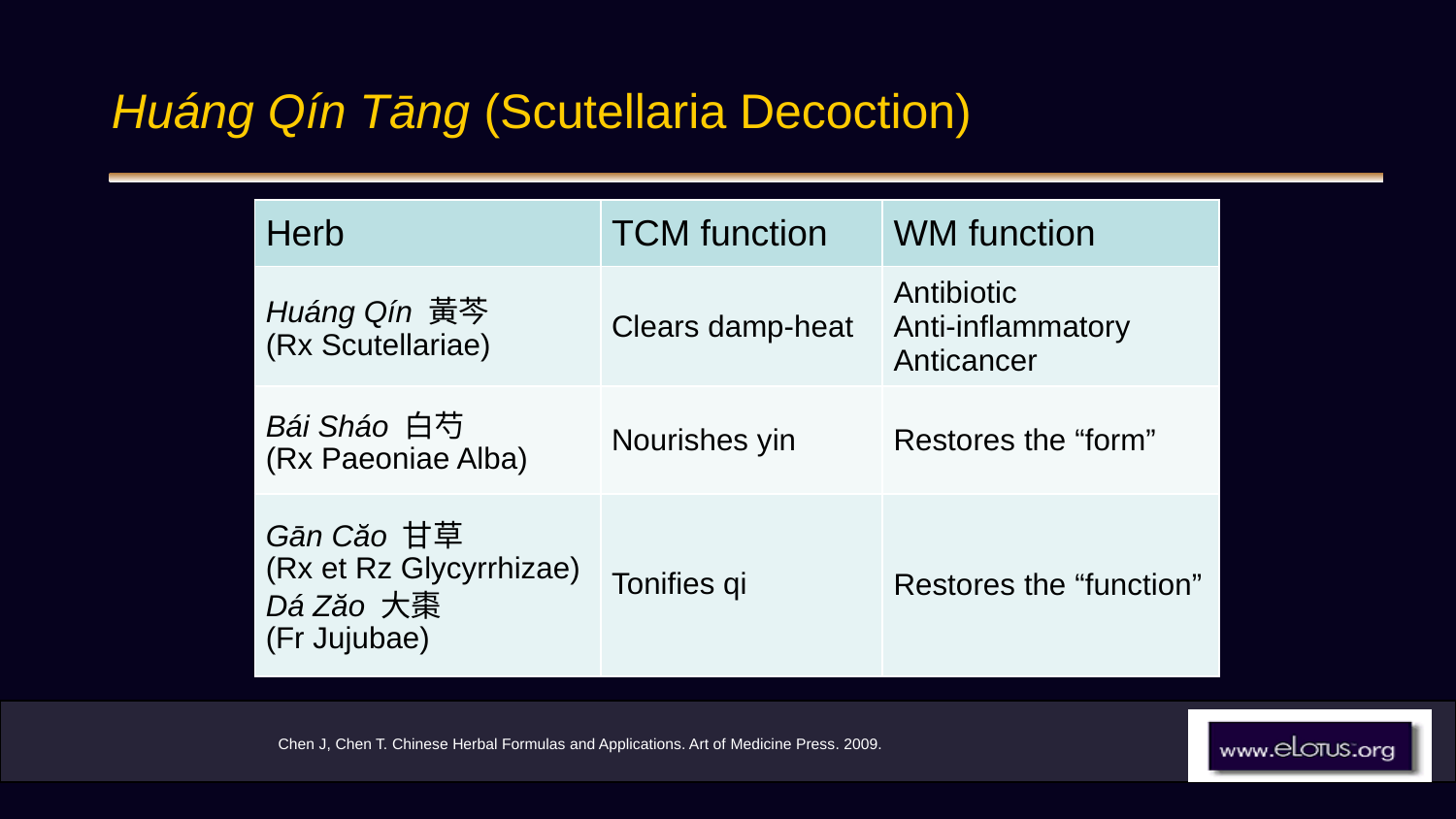

# Huáng Qín Tāng (Scutellaria Decoction)
| Herb | TCM function | WM function |
| --- | --- | --- |
| Huáng Qín 黃芩 (Rx Scutellariae) | Clears damp-heat | Antibiotic Anti-inflammatory Anticancer |
| Bái Sháo 白芍 (Rx Paeoniae Alba) | Nourishes yin | Restores the “form” |
| Gān Căo 甘草 (Rx et Rz Glycyrrhizae) Dá Zăo 大棗 (Fr Jujubae) | Tonifies qi | Restores the “function” |
Chen J, Chen T. Chinese Herbal Formulas and Applications. Art of Medicine Press. 2009.